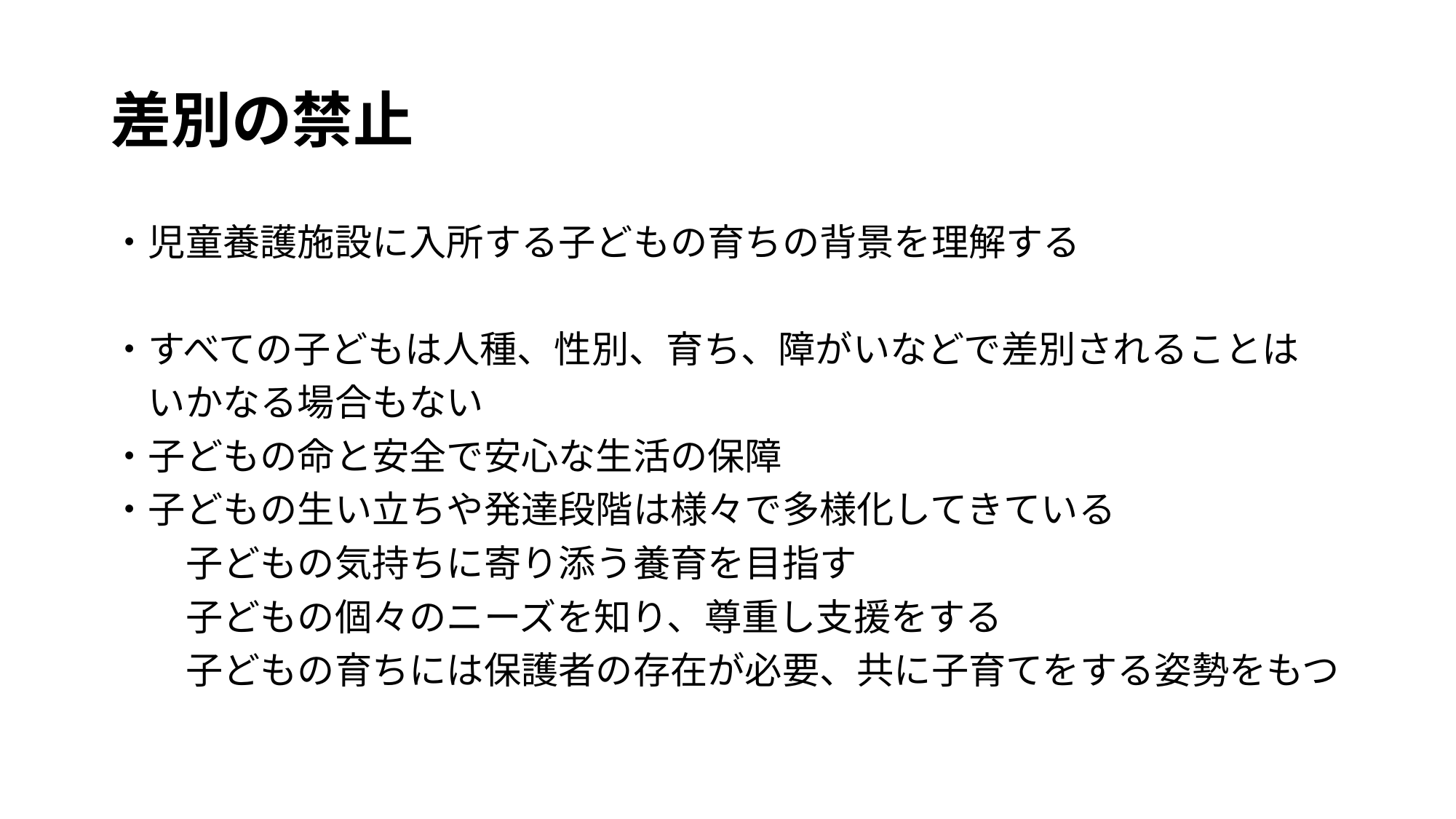

# 差別の禁止
・児童養護施設に入所する子どもの育ちの背景を理解する

・すべての子どもは人種、性別、育ち、障がいなどで差別されることは
　いかなる場合もない
・子どもの命と安全で安心な生活の保障
・子どもの生い立ちや発達段階は様々で多様化してきている
　　子どもの気持ちに寄り添う養育を目指す
　　子どもの個々のニーズを知り、尊重し支援をする
　　子どもの育ちには保護者の存在が必要、共に子育てをする姿勢をもつ